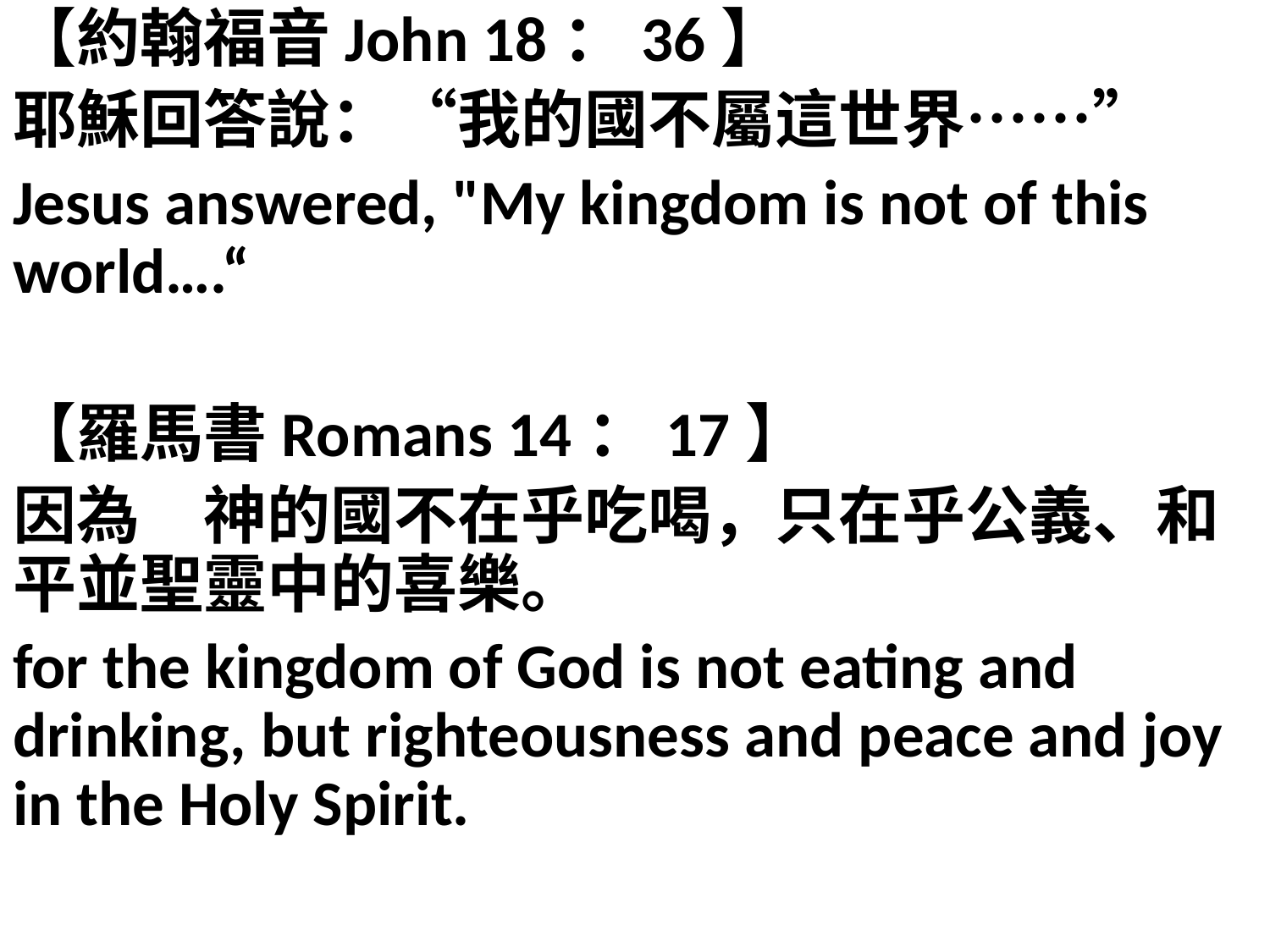

【約翰福音John 18：36】
耶穌回答說：“我的國不屬這世界……”
Jesus answered, "My kingdom is not of this world….“

【羅馬書Romans 14：17】
因為　神的國不在乎吃喝，只在乎公義、和平並聖靈中的喜樂。
for the kingdom of God is not eating and drinking, but righteousness and peace and joy in the Holy Spirit.